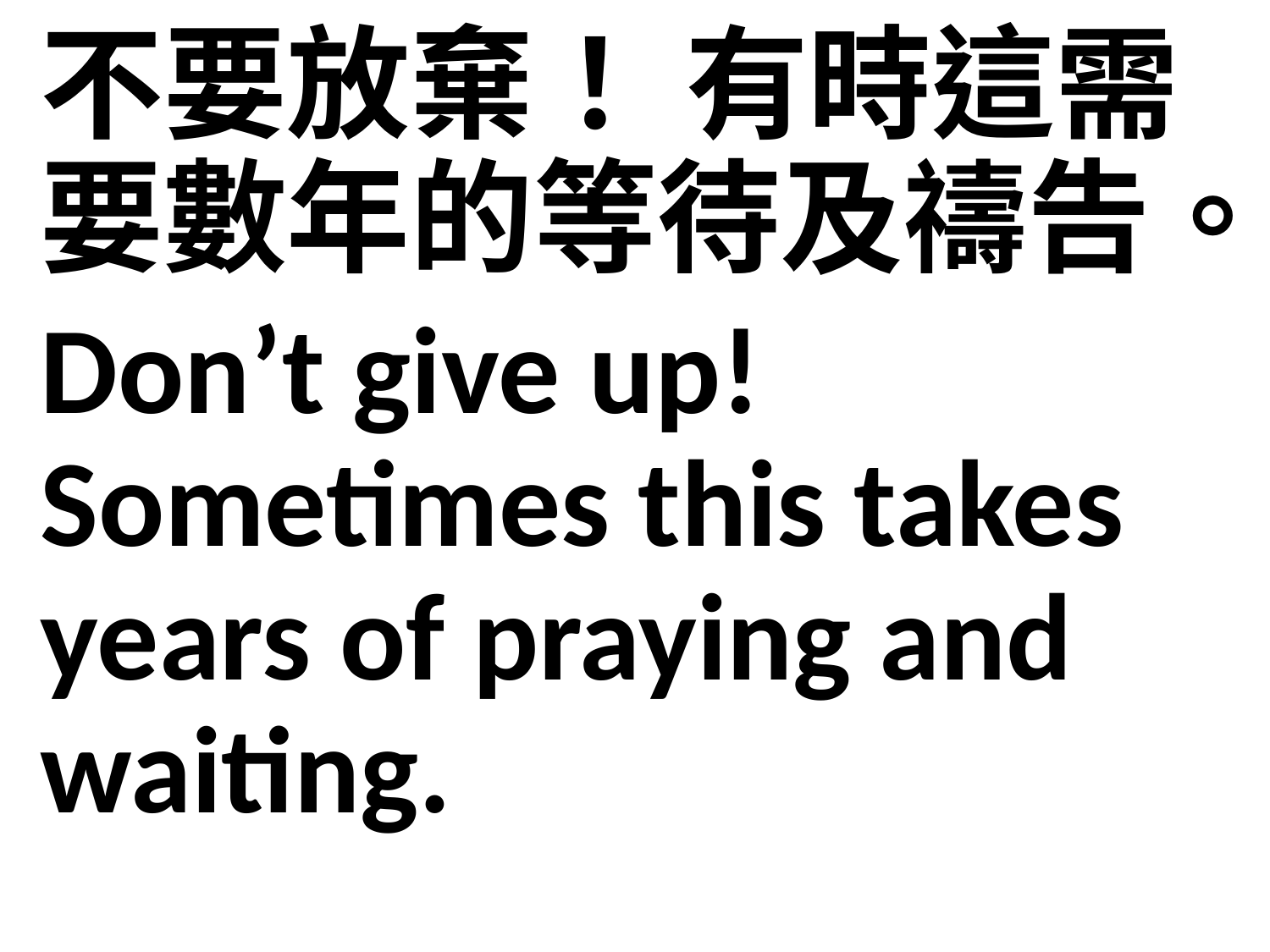

不要放棄！ 有時這需要數年的等待及禱告。
Don’t give up!  Sometimes this takes years of praying and waiting.